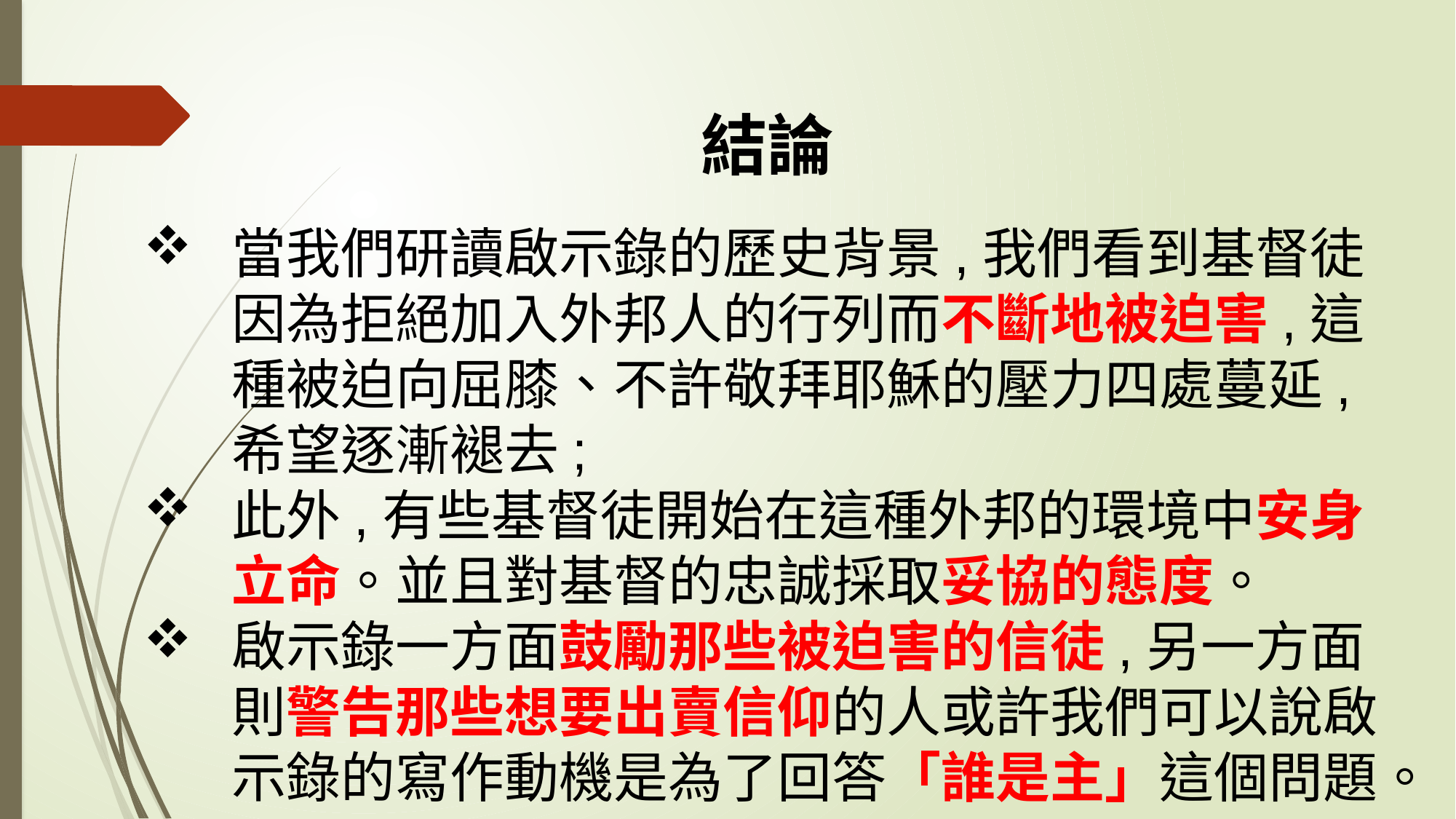

結論
當我們研讀啟示錄的歷史背景,我們看到基督徒因為拒絕加入外邦人的行列而不斷地被迫害,這種被迫向屈膝、不許敬拜耶穌的壓力四處蔓延,希望逐漸褪去;
此外,有些基督徒開始在這種外邦的環境中安身立命。並且對基督的忠誠採取妥協的態度。
啟示錄一方面鼓勵那些被迫害的信徒,另一方面則警告那些想要出賣信仰的人或許我們可以說啟示錄的寫作動機是為了回答「誰是主」這個問題。